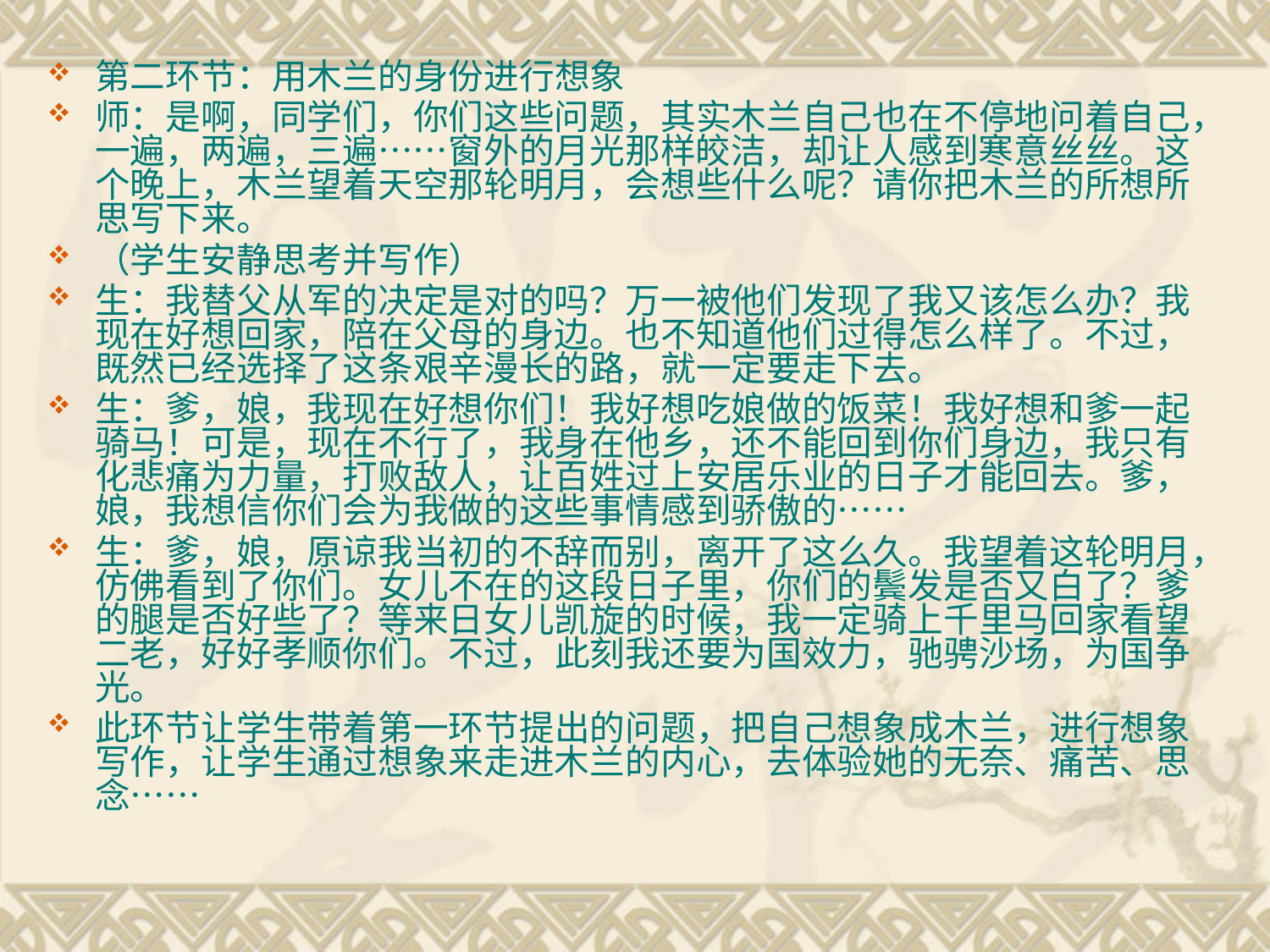

第二环节：用木兰的身份进行想象
师：是啊，同学们，你们这些问题，其实木兰自己也在不停地问着自己，一遍，两遍，三遍……窗外的月光那样皎洁，却让人感到寒意丝丝。这个晚上，木兰望着天空那轮明月，会想些什么呢？请你把木兰的所想所思写下来。
（学生安静思考并写作）
生：我替父从军的决定是对的吗？万一被他们发现了我又该怎么办？我现在好想回家，陪在父母的身边。也不知道他们过得怎么样了。不过，既然已经选择了这条艰辛漫长的路，就一定要走下去。
生：爹，娘，我现在好想你们！我好想吃娘做的饭菜！我好想和爹一起骑马！可是，现在不行了，我身在他乡，还不能回到你们身边，我只有化悲痛为力量，打败敌人，让百姓过上安居乐业的日子才能回去。爹，娘，我想信你们会为我做的这些事情感到骄傲的……
生：爹，娘，原谅我当初的不辞而别，离开了这么久。我望着这轮明月，仿佛看到了你们。女儿不在的这段日子里，你们的鬓发是否又白了？爹的腿是否好些了？等来日女儿凯旋的时候，我一定骑上千里马回家看望二老，好好孝顺你们。不过，此刻我还要为国效力，驰骋沙场，为国争光。
此环节让学生带着第一环节提出的问题，把自己想象成木兰，进行想象写作，让学生通过想象来走进木兰的内心，去体验她的无奈、痛苦、思念……